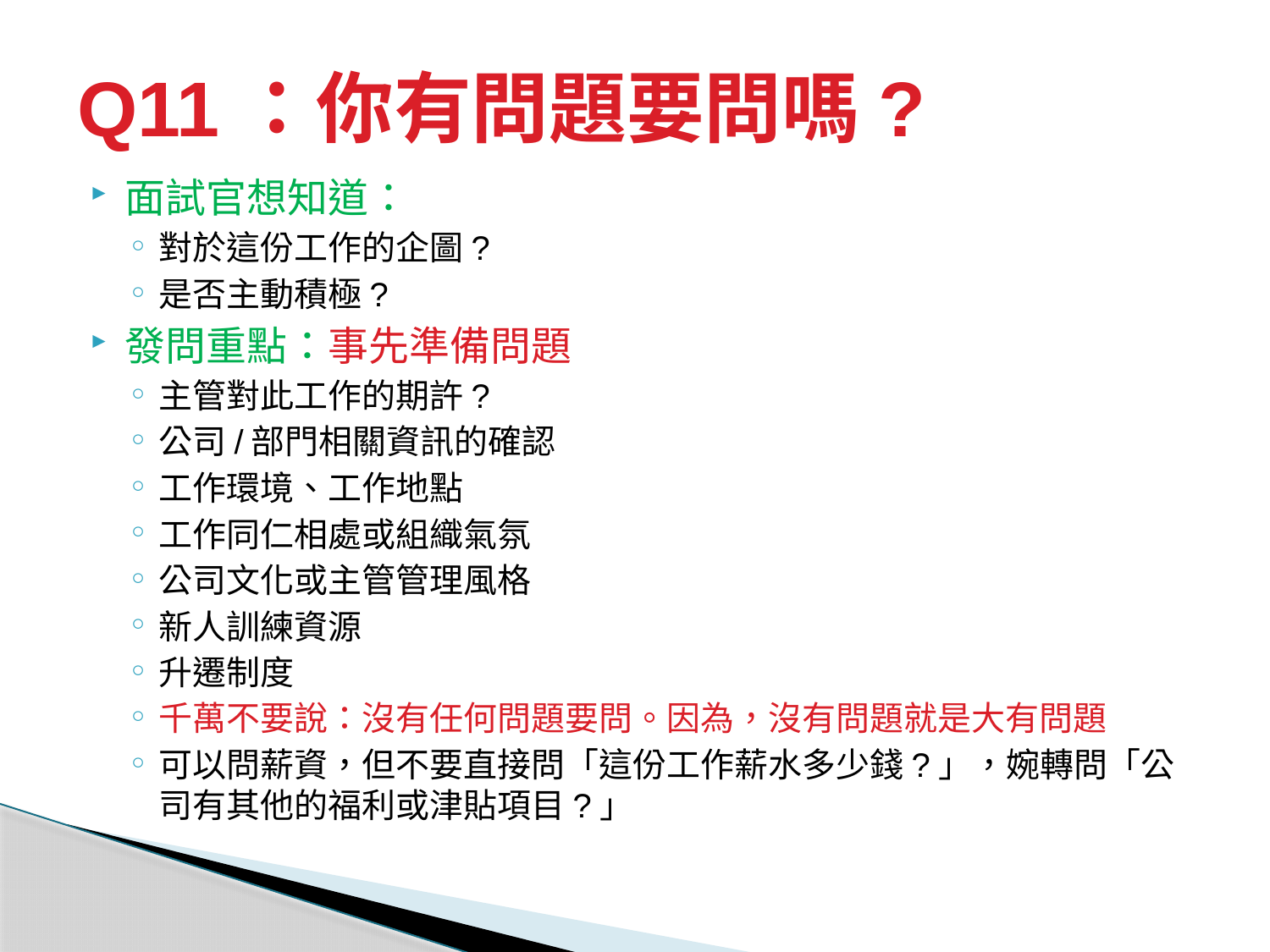

# Q11：你有問題要問嗎?
面試官想知道：
對於這份工作的企圖?
是否主動積極?
發問重點：事先準備問題
主管對此工作的期許?
公司/部門相關資訊的確認
工作環境、工作地點
工作同仁相處或組織氣氛
公司文化或主管管理風格
新人訓練資源
升遷制度
千萬不要說：沒有任何問題要問。因為，沒有問題就是大有問題
可以問薪資，但不要直接問「這份工作薪水多少錢?」，婉轉問「公司有其他的福利或津貼項目?」